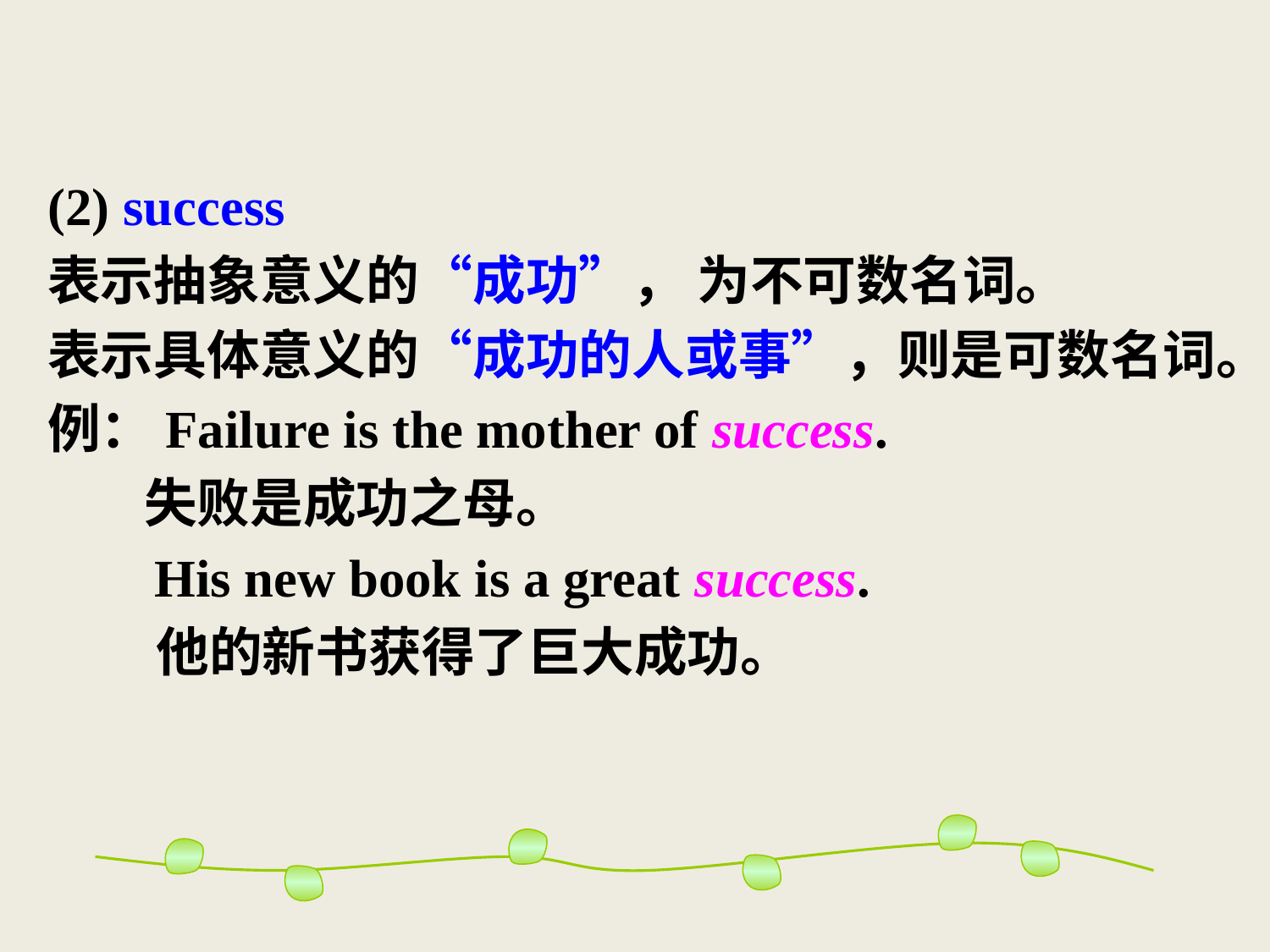

(2) success
表示抽象意义的“成功”， 为不可数名词。
表示具体意义的“成功的人或事”，则是可数名词。
例：Failure is the mother of success.
       失败是成功之母。
        His new book is a great success.
        他的新书获得了巨大成功。